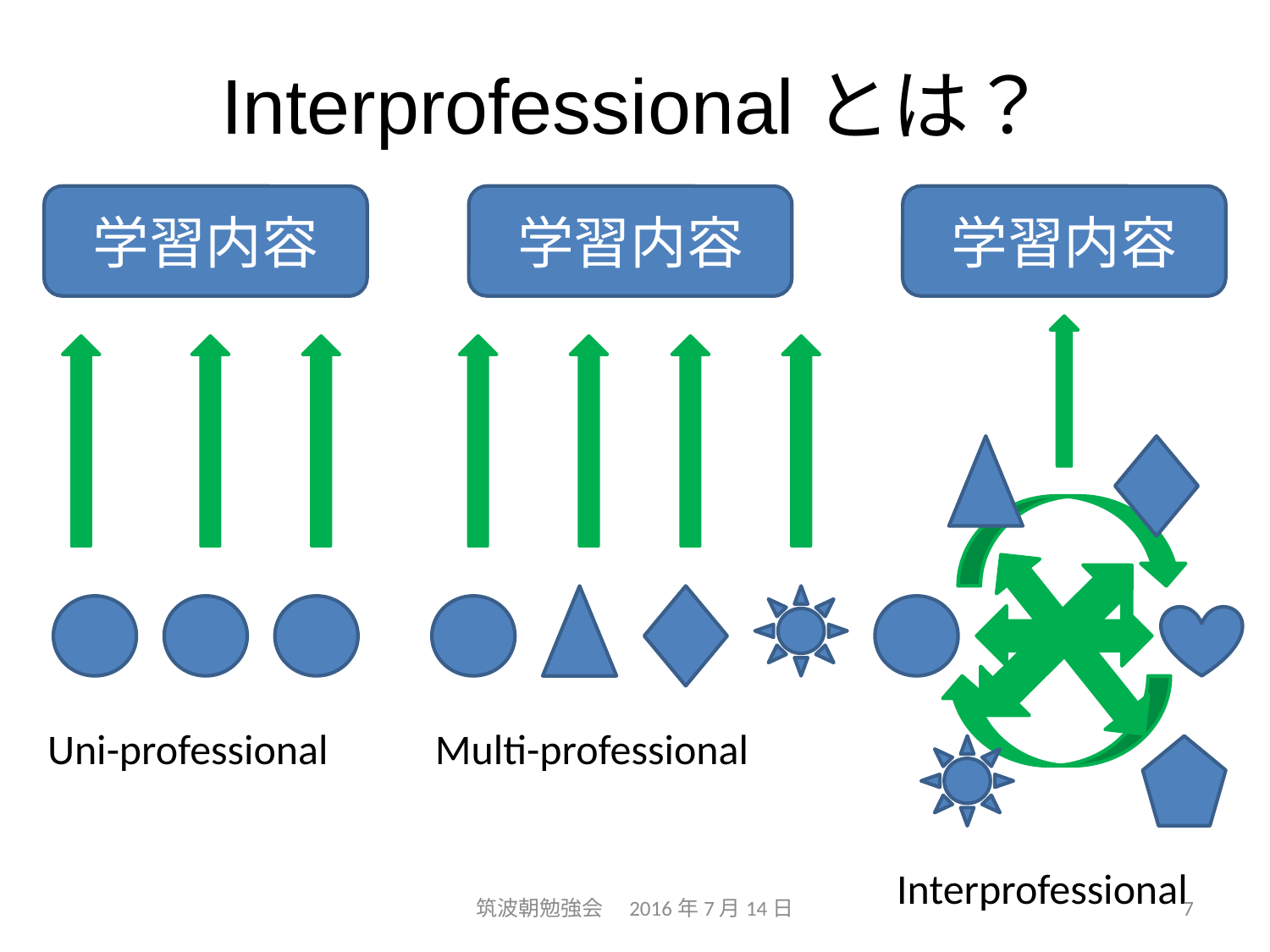

# Interprofessionalとは？
学習内容
学習内容
学習内容

Uni-professional
Multi-professional

Interprofessional
筑波朝勉強会　2016年7月14日
7